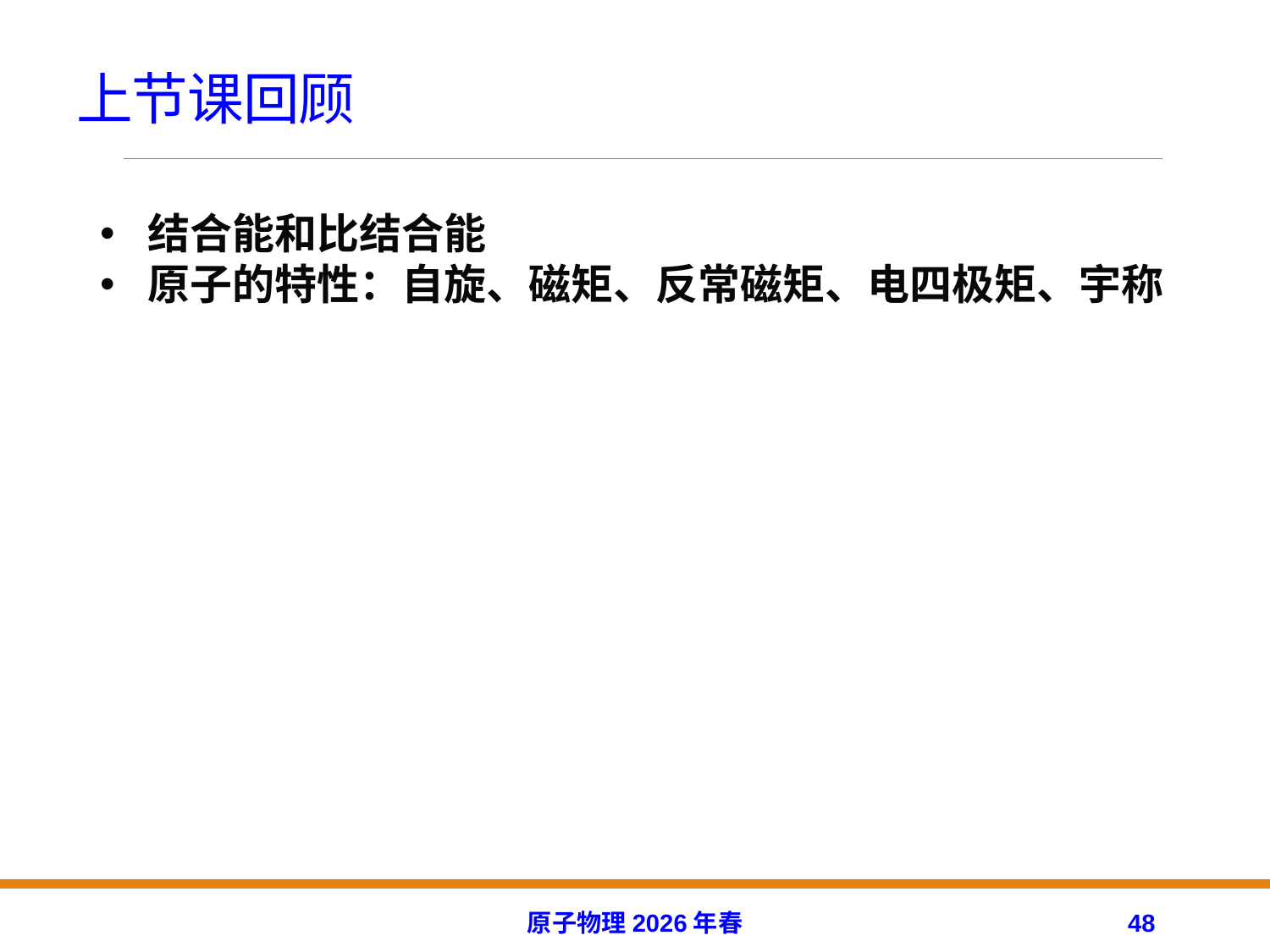

# 上节课回顾
结合能和比结合能
原子的特性：自旋、磁矩、反常磁矩、电四极矩、宇称
原子物理2026年春
48